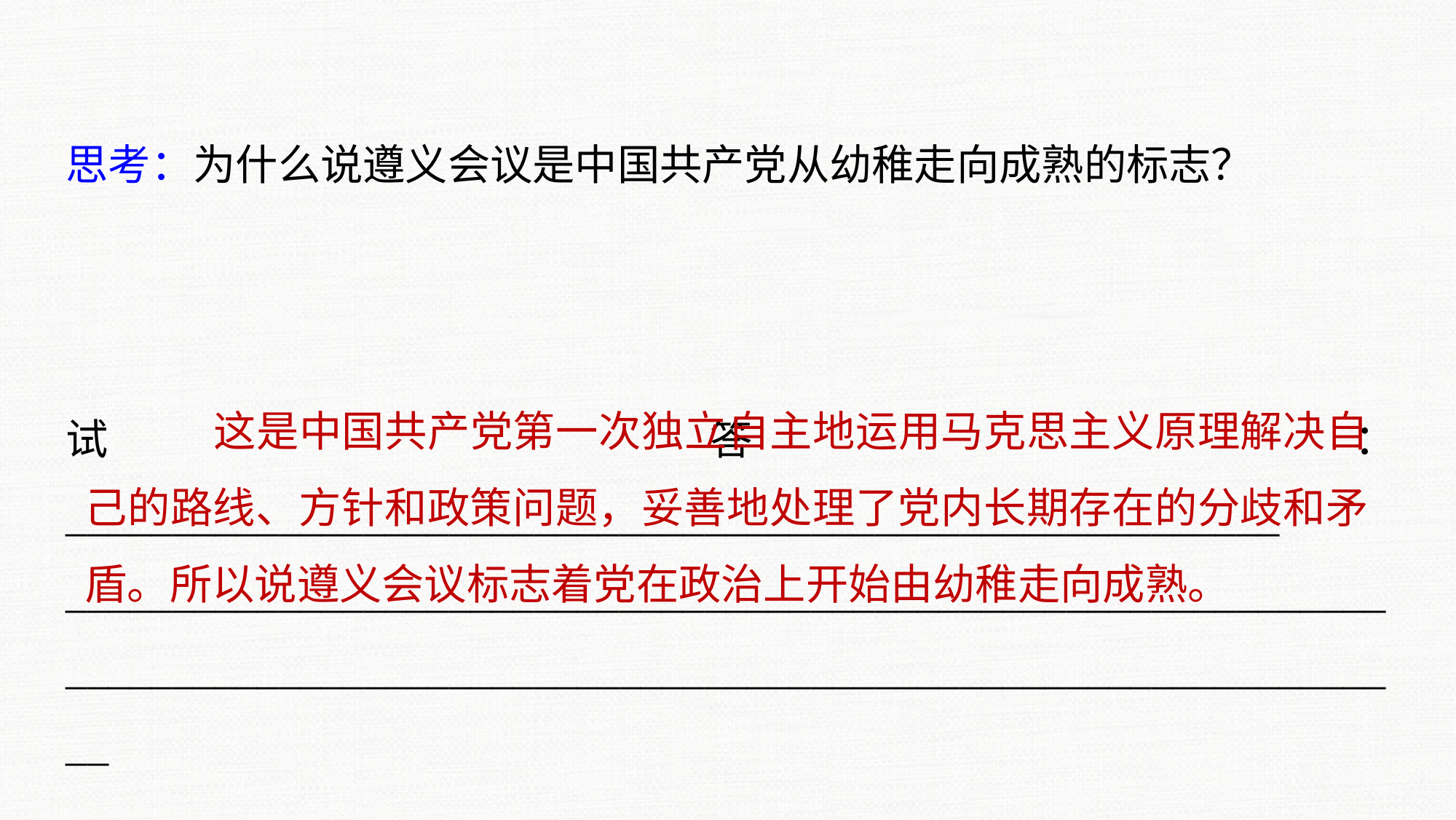

思考：为什么说遵义会议是中国共产党从幼稚走向成熟的标志？
            这是中国共产党第一次独立自主地运用马克思主义原理解决自己的路线、方针和政策问题，妥善地处理了党内长期存在的分歧和矛盾。所以说遵义会议标志着党在政治上开始由幼稚走向成熟。
试答：_________________________________________________________
______________________________________________________________________________________________________________________________